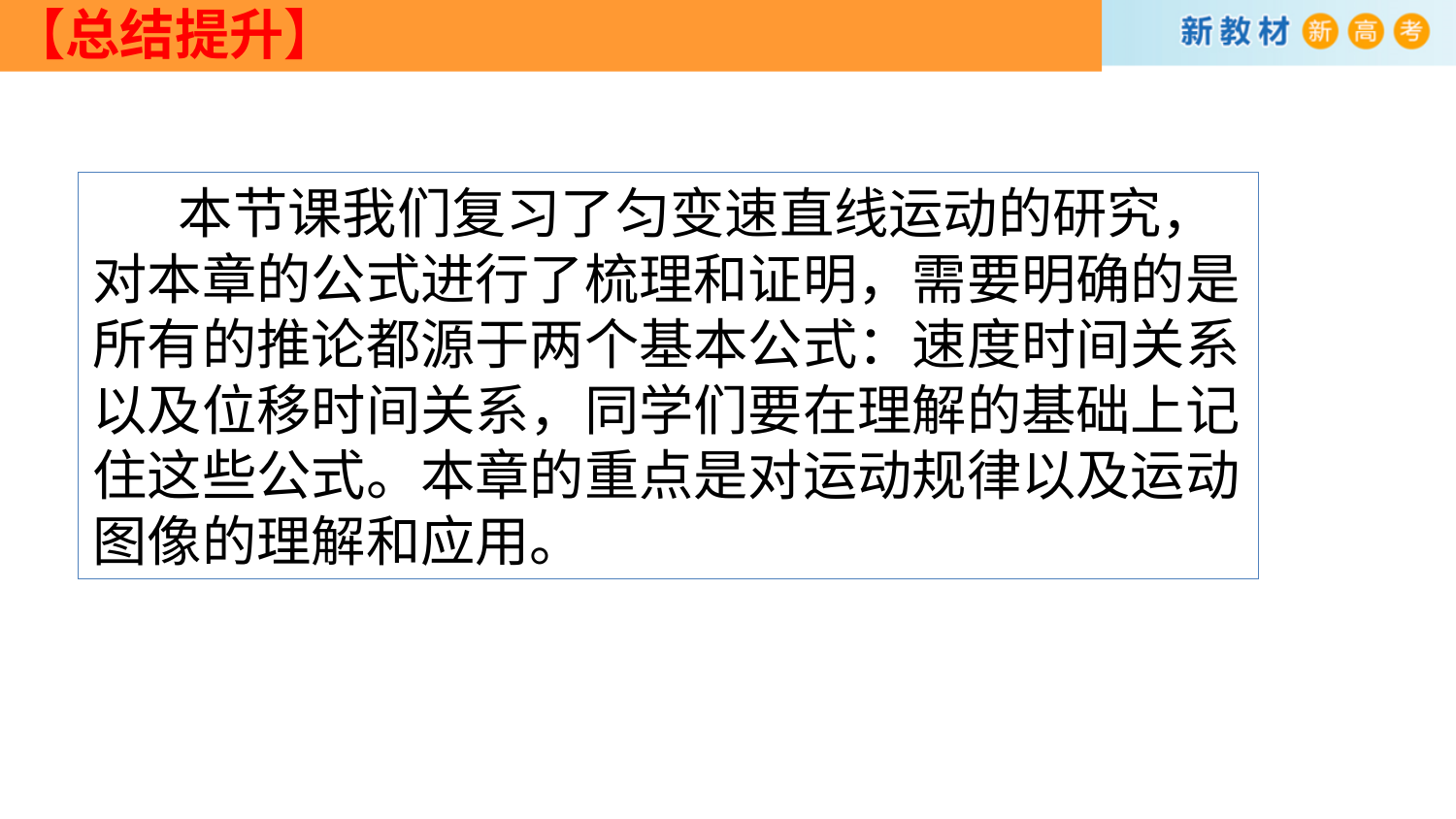

【总结提升】
      本节课我们复习了匀变速直线运动的研究，对本章的公式进行了梳理和证明，需要明确的是所有的推论都源于两个基本公式：速度时间关系以及位移时间关系，同学们要在理解的基础上记住这些公式。本章的重点是对运动规律以及运动图像的理解和应用。